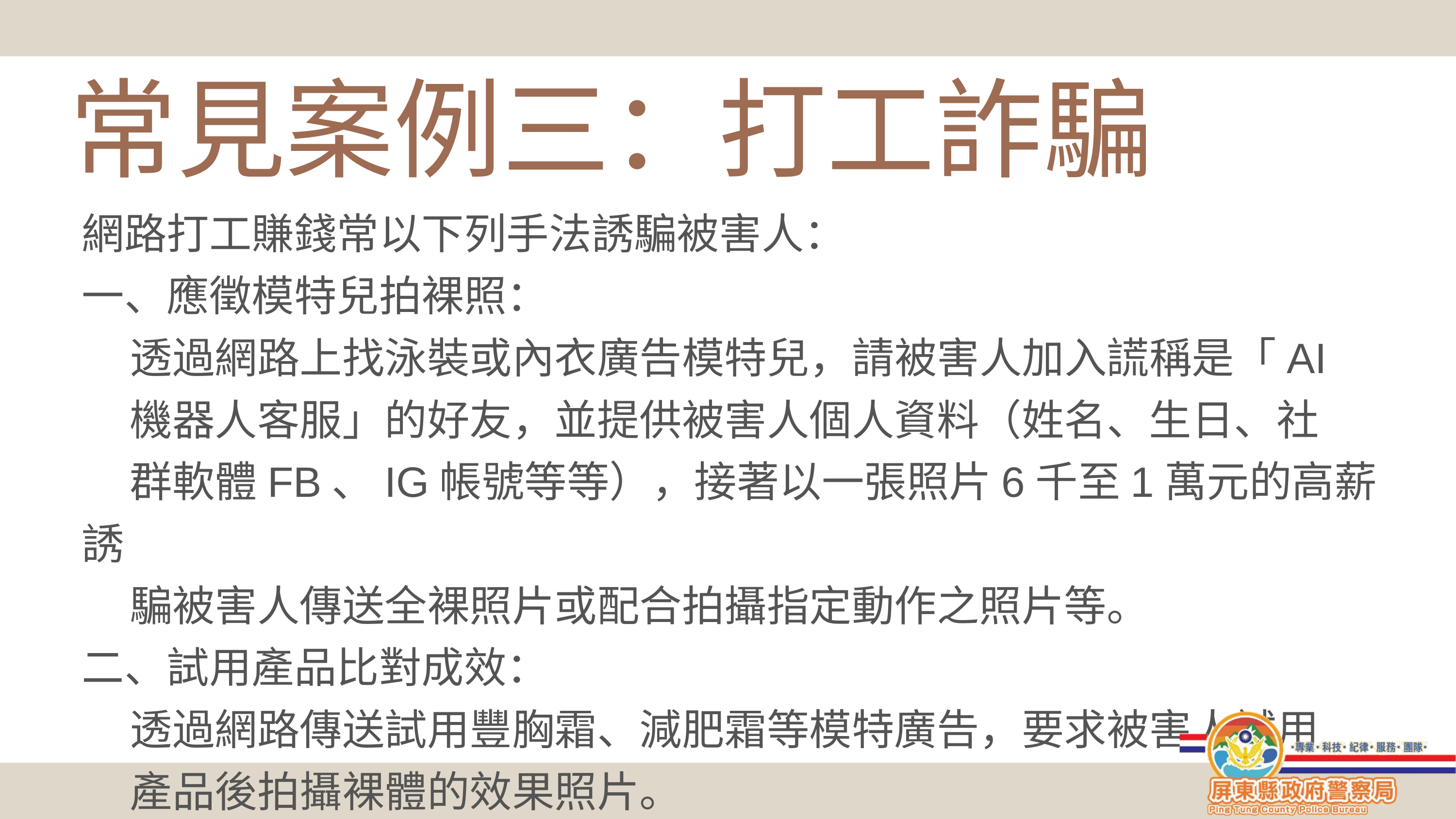

常見案例三：打工詐騙
網路打工賺錢常以下列手法誘騙被害人：
一、應徵模特兒拍裸照：
    透過網路上找泳裝或內衣廣告模特兒，請被害人加入謊稱是「AI
    機器人客服」的好友，並提供被害人個人資料（姓名、生日、社
    群軟體FB、IG帳號等等），接著以一張照片6千至1萬元的高薪誘
    騙被害人傳送全裸照片或配合拍攝指定動作之照片等。
二、試用產品比對成效：
    透過網路傳送試用豐胸霜、減肥霜等模特廣告，要求被害人試用
    產品後拍攝裸體的效果照片。